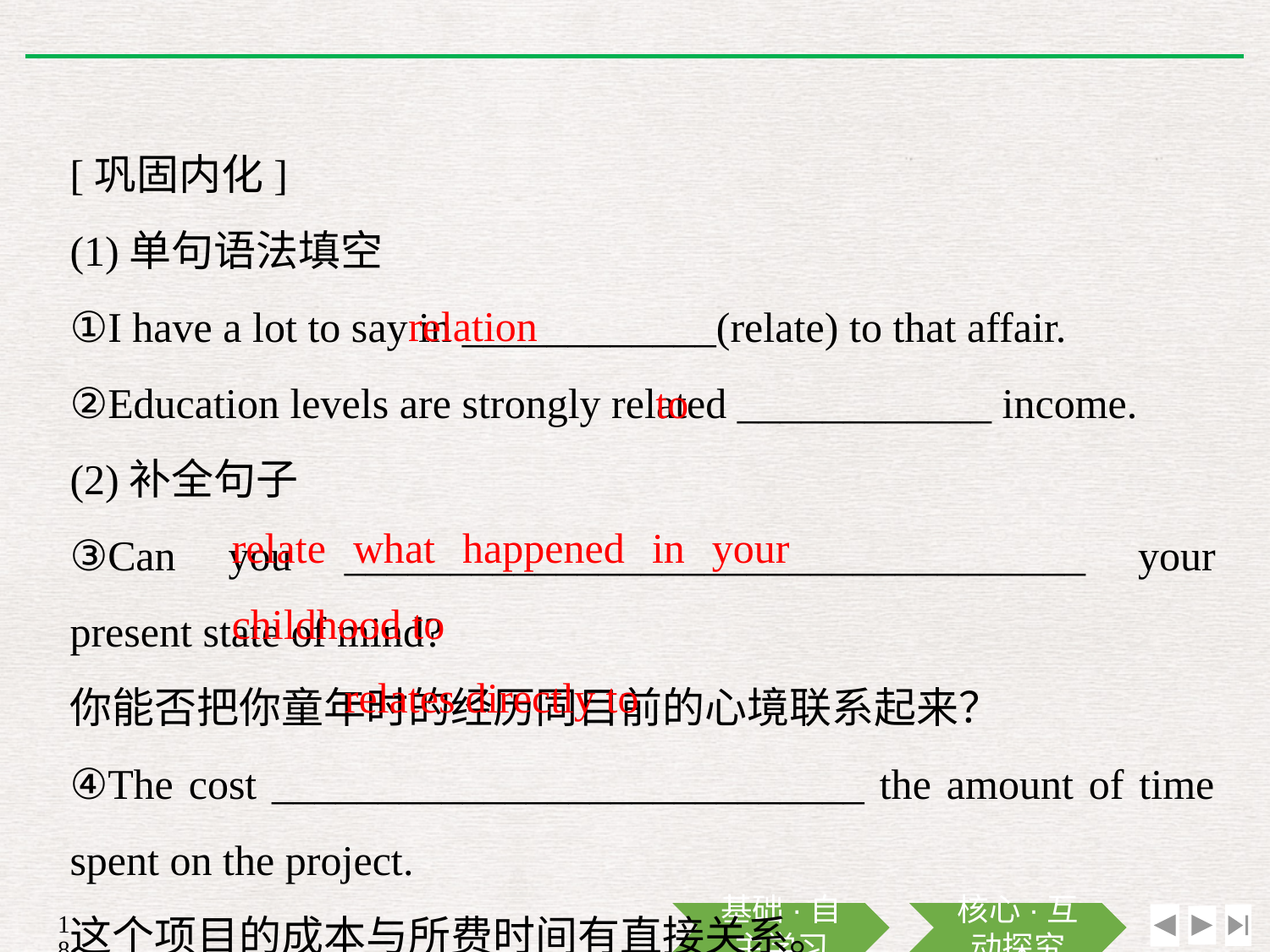

[巩固内化]
(1)单句语法填空
①I have a lot to say in ____________(relate) to that affair.
②Education levels are strongly related ____________ income.
(2)补全句子
③Can you ___________________________________ your present state of mind?
你能否把你童年时的经历同目前的心境联系起来？
④The cost ____________________________ the amount of time spent on the project.
这个项目的成本与所费时间有直接关系。
relation
to
relate what happened in your childhood to
relates directly to